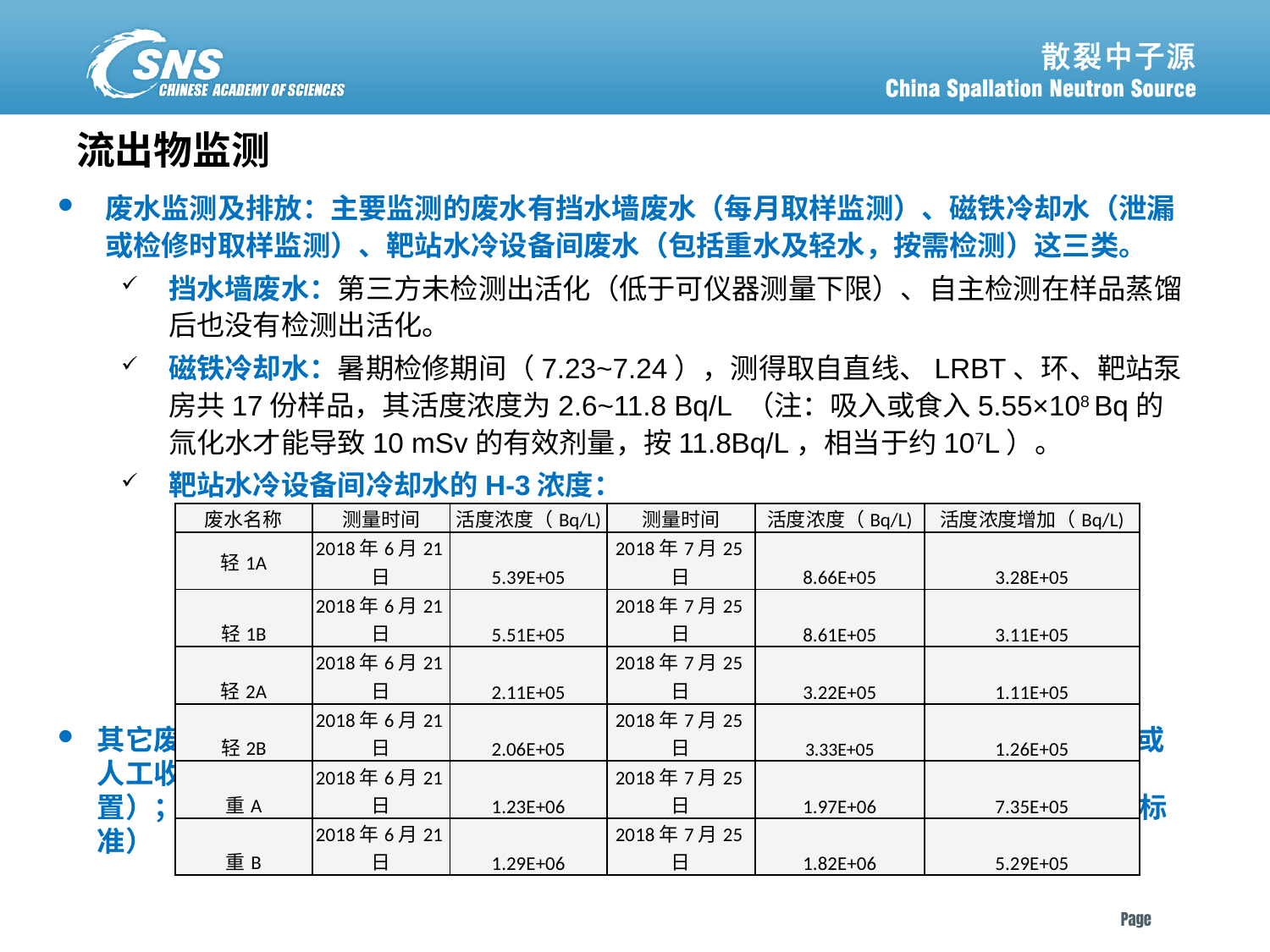

流出物监测
废水监测及排放：主要监测的废水有挡水墙废水（每月取样监测）、磁铁冷却水（泄漏或检修时取样监测）、靶站水冷设备间废水（包括重水及轻水，按需检测）这三类。
挡水墙废水：第三方未检测出活化（低于可仪器测量下限）、自主检测在样品蒸馏后也没有检测出活化。
磁铁冷却水：暑期检修期间（7.23~7.24），测得取自直线、LRBT、环、靶站泵房共17份样品，其活度浓度为2.6~11.8 Bq/L （注：吸入或食入5.55×108 Bq的氚化水才能导致10 mSv的有效剂量，按11.8Bq/L，相当于约107L）。
靶站水冷设备间冷却水的H-3浓度：

其它废水有迷宫洗手盆收集的废水和涉放空调的冷凝水，这些废水/废液都是经管道或人工收集的方式排放到废水储存罐（直线隧道、环隧道、靶站地下室有废水收集装置）；委托第三方资质单位对废水进行检测根据检测后排放（每年排放总量低于国家标准）
| 废水名称 | 测量时间 | 活度浓度（Bq/L) | 测量时间 | 活度浓度（Bq/L) | 活度浓度增加（Bq/L) |
| --- | --- | --- | --- | --- | --- |
| 轻1A | 2018年6月21日 | 5.39E+05 | 2018年7月25日 | 8.66E+05 | 3.28E+05 |
| 轻1B | 2018年6月21日 | 5.51E+05 | 2018年7月25日 | 8.61E+05 | 3.11E+05 |
| 轻2A | 2018年6月21日 | 2.11E+05 | 2018年7月25日 | 3.22E+05 | 1.11E+05 |
| 轻2B | 2018年6月21日 | 2.06E+05 | 2018年7月25日 | 3.33E+05 | 1.26E+05 |
| 重A | 2018年6月21日 | 1.23E+06 | 2018年7月25日 | 1.97E+06 | 7.35E+05 |
| 重B | 2018年6月21日 | 1.29E+06 | 2018年7月25日 | 1.82E+06 | 5.29E+05 |